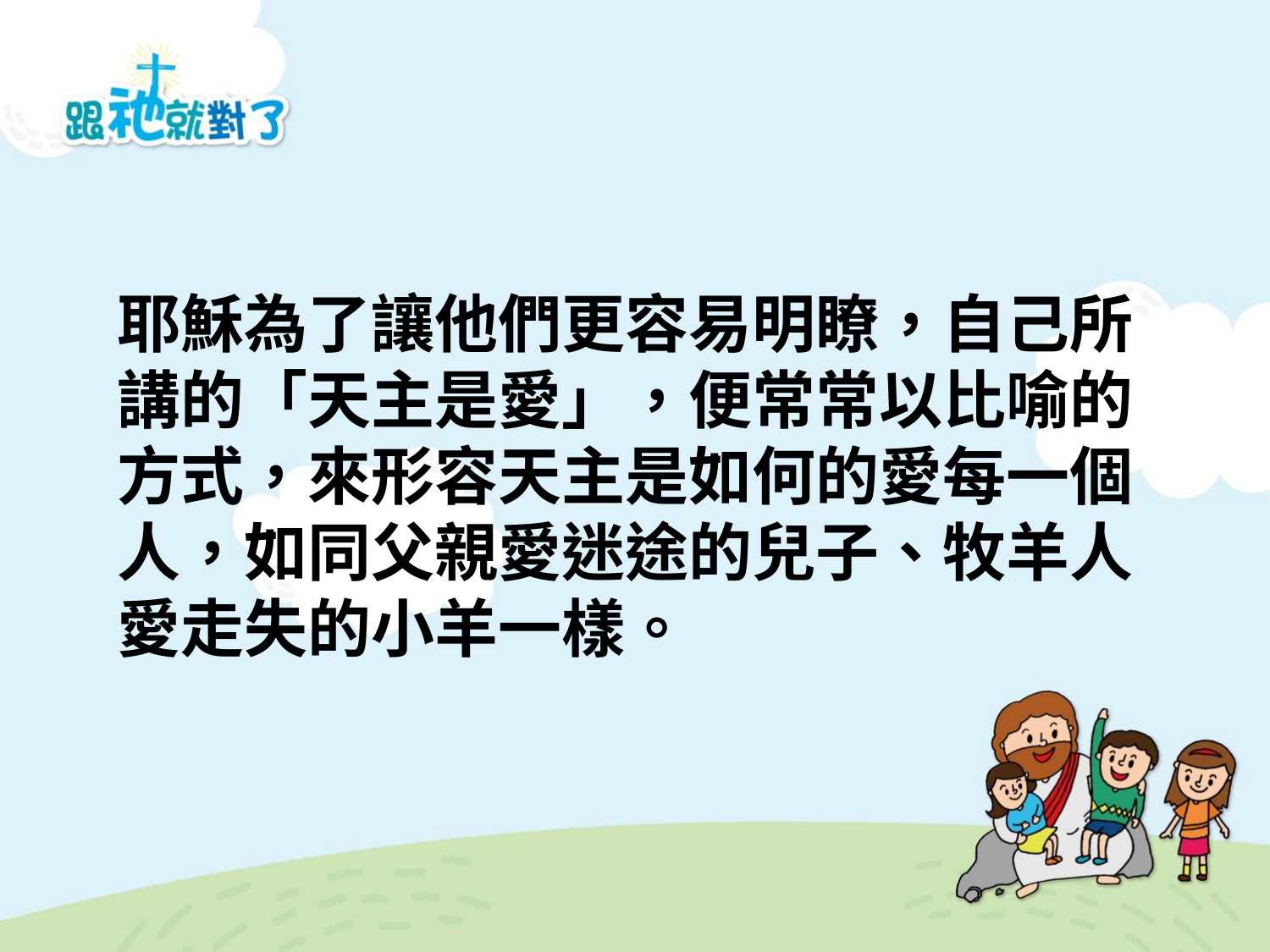

耶穌為了讓他們更容易明瞭，自己所講的「天主是愛」，便常常以比喻的方式，來形容天主是如何的愛每一個人，如同父親愛迷途的兒子、牧羊人愛走失的小羊一樣。